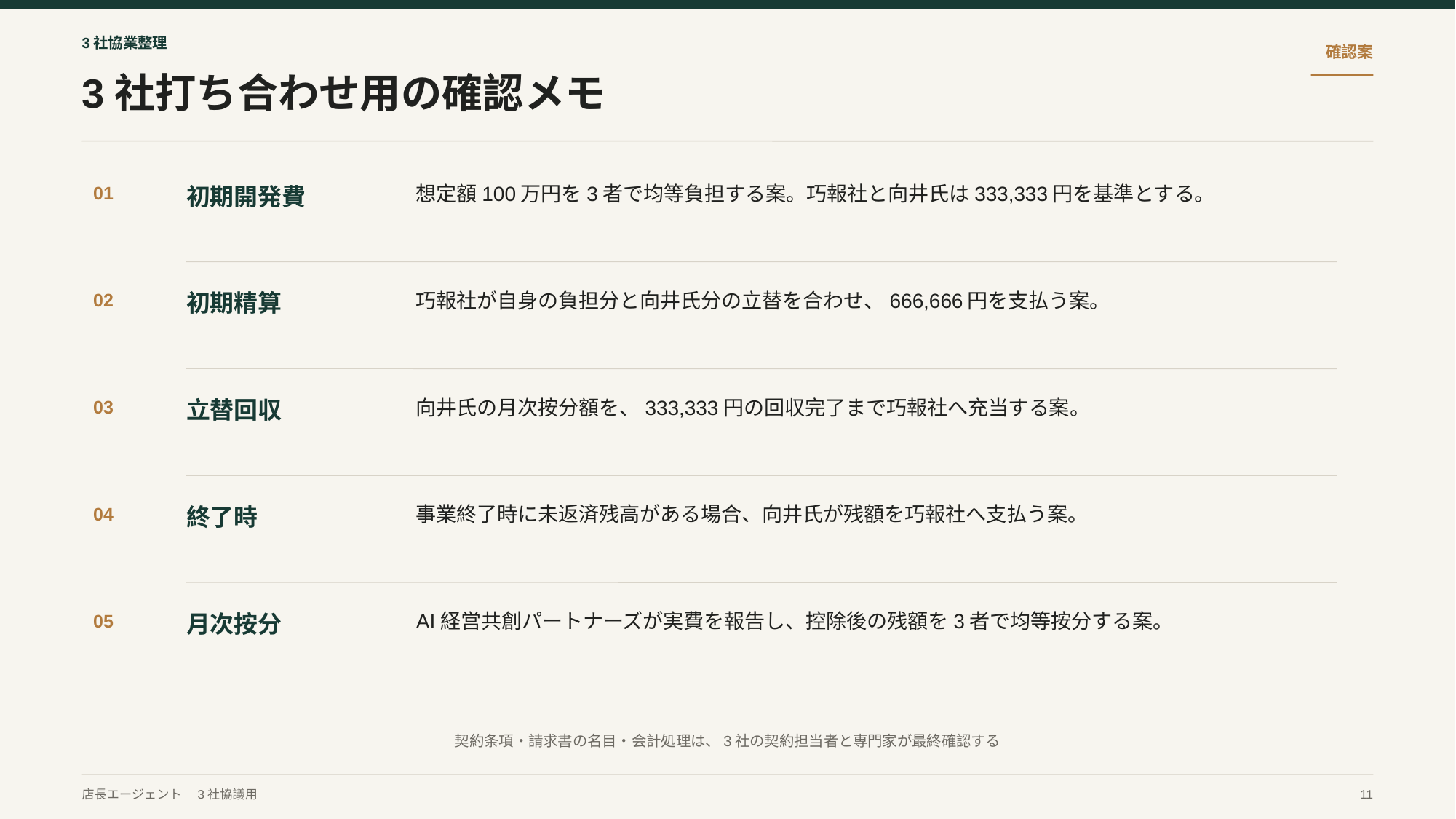

3社協業整理
確認案
3社打ち合わせ用の確認メモ

想定額100万円を3者で均等負担する案。巧報社と向井氏は333,333円を基準とする。
初期開発費
01

巧報社が自身の負担分と向井氏分の立替を合わせ、666,666円を支払う案。
初期精算
02

向井氏の月次按分額を、333,333円の回収完了まで巧報社へ充当する案。
立替回収
03

事業終了時に未返済残高がある場合、向井氏が残額を巧報社へ支払う案。
終了時
04

AI経営共創パートナーズが実費を報告し、控除後の残額を3者で均等按分する案。
月次按分
05
契約条項・請求書の名目・会計処理は、3社の契約担当者と専門家が最終確認する

店長エージェント　3社協議用
11